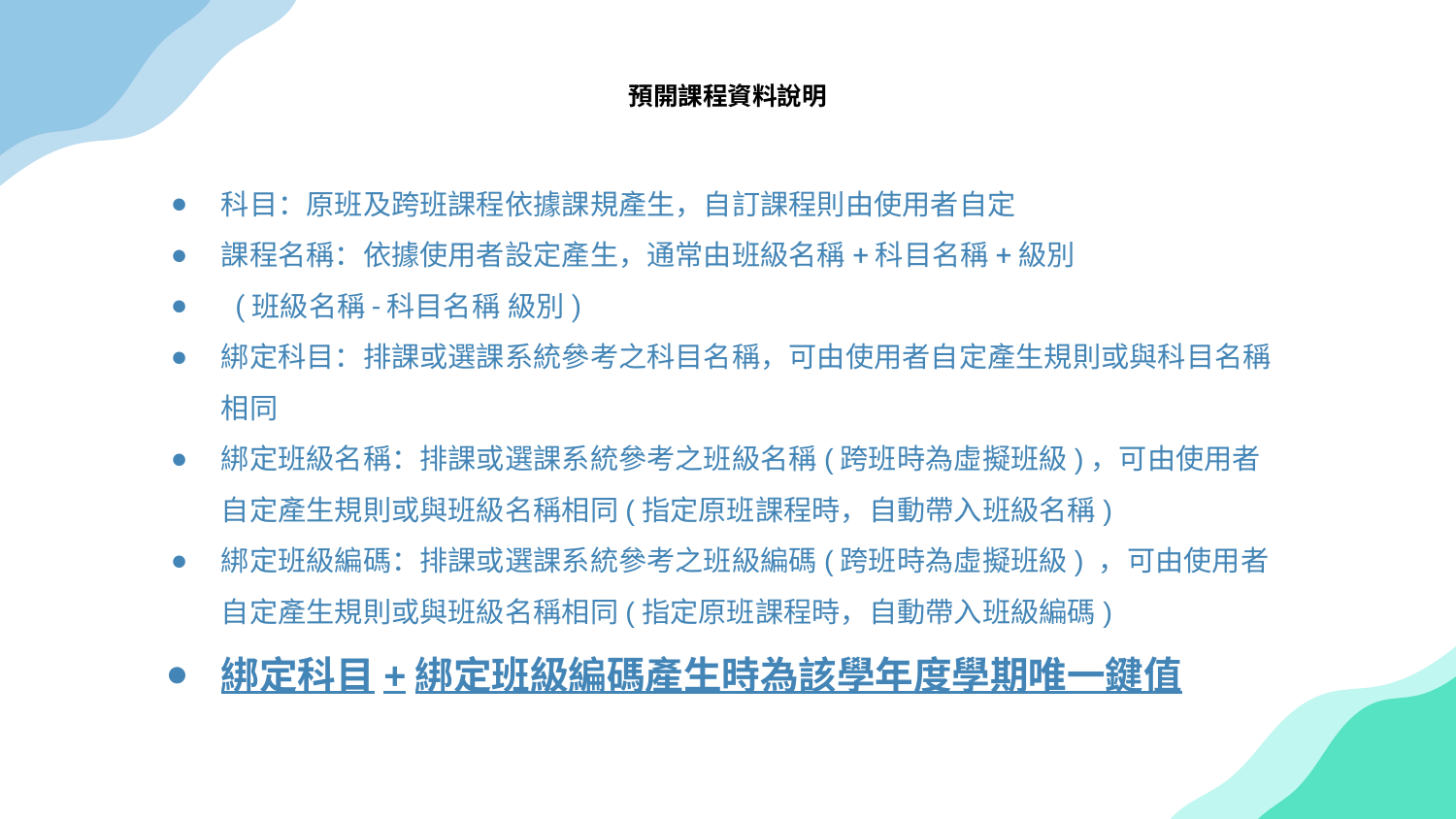

# 預開課程資料說明
科目：原班及跨班課程依據課規產生，自訂課程則由使用者自定
課程名稱：依據使用者設定產生，通常由班級名稱+科目名稱+級別
  (班級名稱-科目名稱 級別)
綁定科目：排課或選課系統參考之科目名稱，可由使用者自定產生規則或與科目名稱相同
綁定班級名稱：排課或選課系統參考之班級名稱(跨班時為虛擬班級)，可由使用者自定產生規則或與班級名稱相同(指定原班課程時，自動帶入班級名稱)
綁定班級編碼：排課或選課系統參考之班級編碼(跨班時為虛擬班級) ，可由使用者自定產生規則或與班級名稱相同(指定原班課程時，自動帶入班級編碼)
綁定科目+綁定班級編碼產生時為該學年度學期唯一鍵值